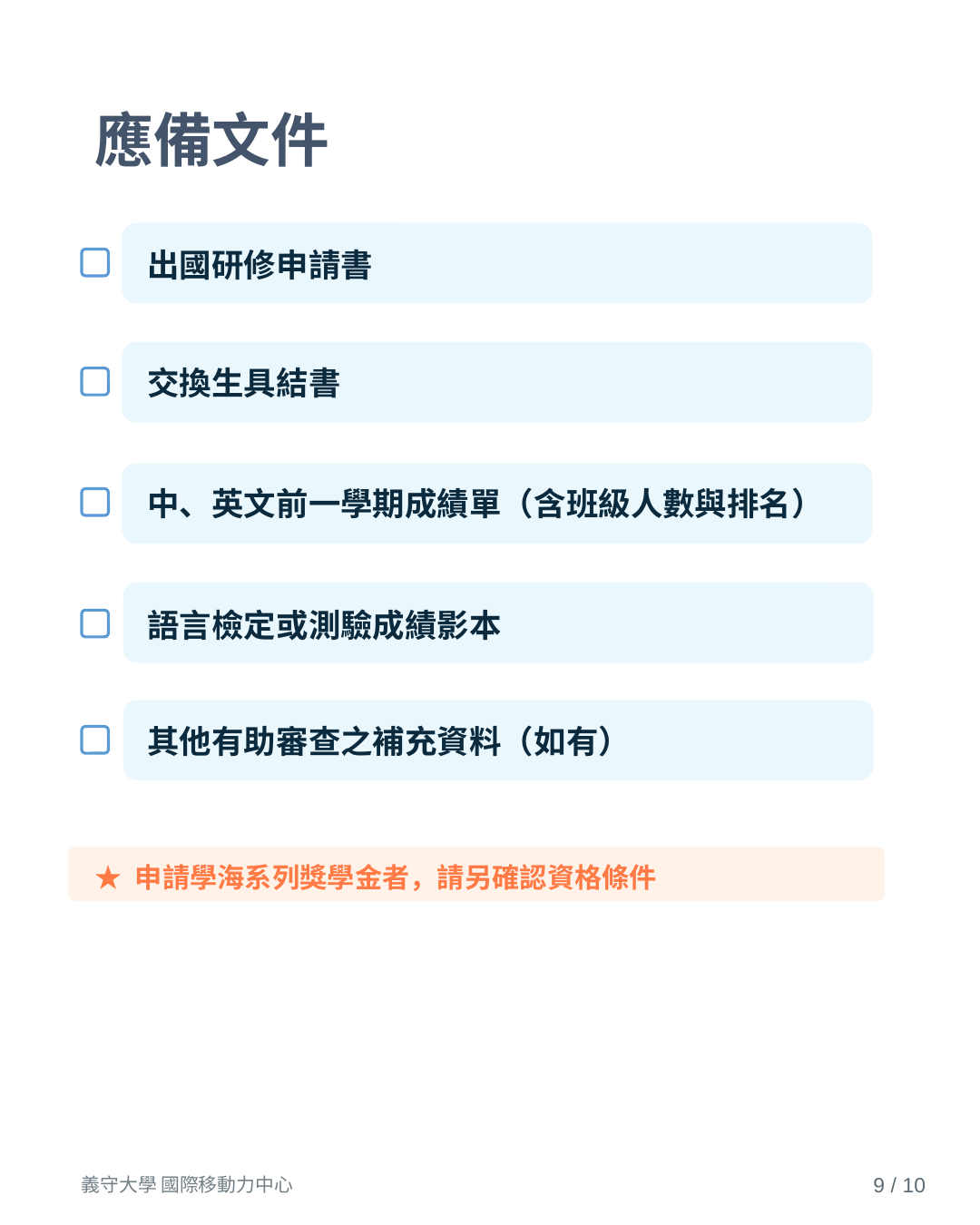

應備文件

出國研修申請書

交換生具結書

中、英文前一學期成績單（含班級人數與排名）

語言檢定或測驗成績影本

其他有助審查之補充資料（如有）

★ 申請學海系列獎學金者，請另確認資格條件
義守大學 國際移動力中心
9 / 10